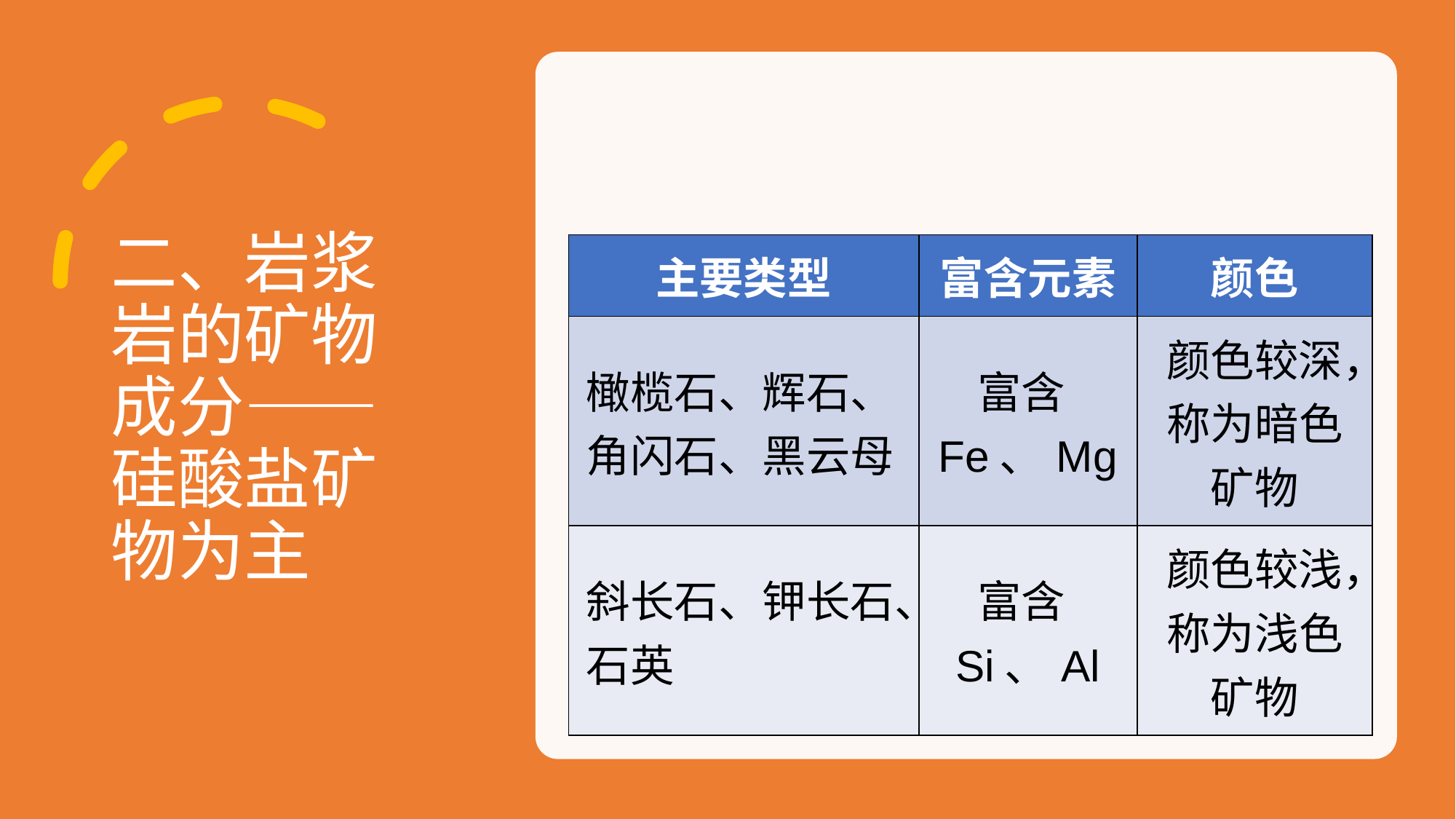

# 二、岩浆岩的矿物成分——硅酸盐矿物为主

| 主要类型 | 富含元素 | 颜色 |
| --- | --- | --- |
| 橄榄石、辉石、角闪石、黑云母 | 富含Fe、Mg | 颜色较深，称为暗色矿物 |
| 斜长石、钾长石、石英 | 富含Si、Al | 颜色较浅，称为浅色矿物 |